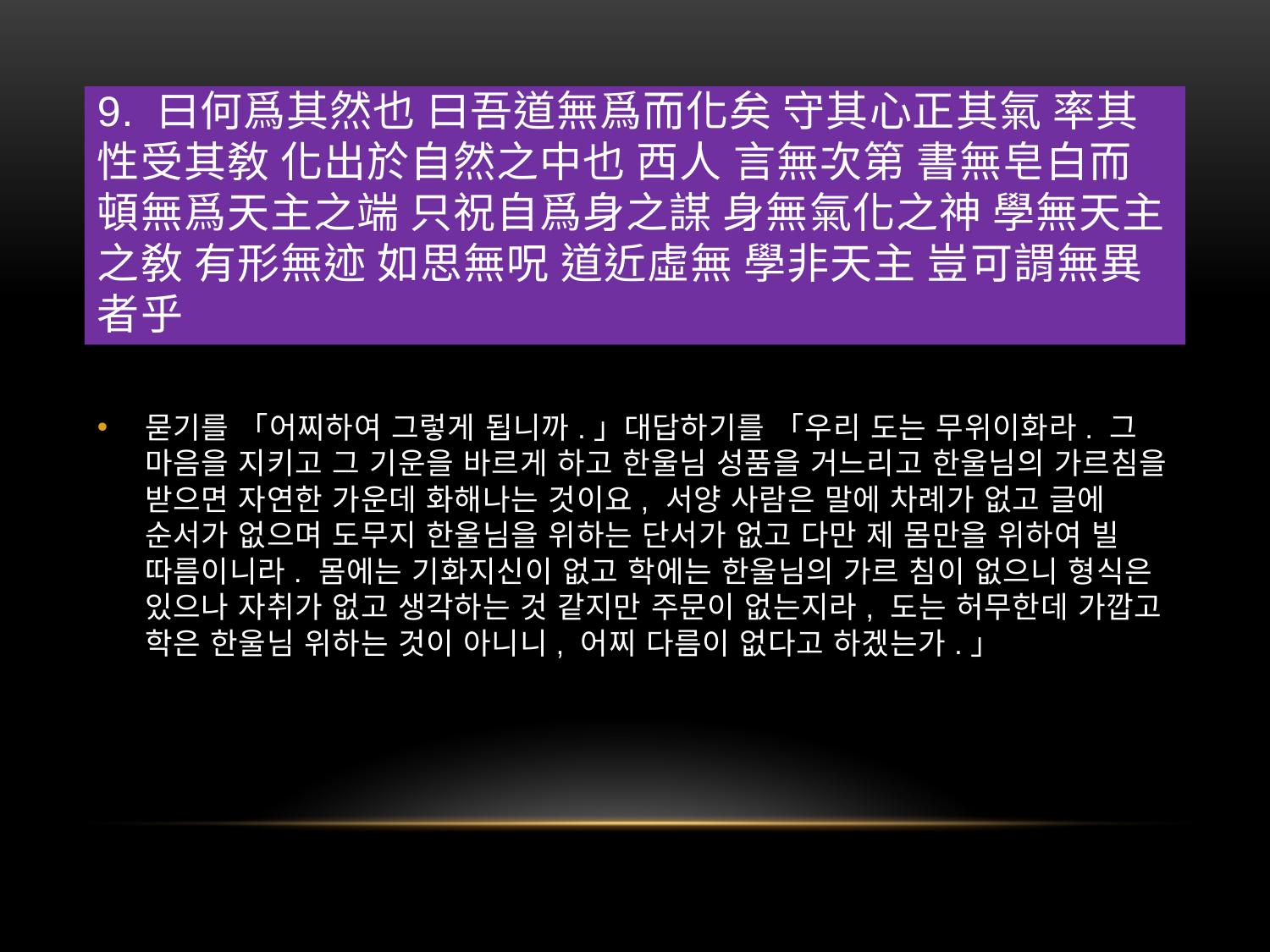

# 9. 曰何爲其然也 曰吾道無爲而化矣 守其心正其氣 率其性受其敎 化出於自然之中也 西人 言無次第 書無皂白而 頓無爲天主之端 只祝自爲身之謀 身無氣化之神 學無天主之敎 有形無迹 如思無呪 道近虛無 學非天主 豈可謂無異者乎
묻기를 「어찌하여 그렇게 됩니까.」대답하기를 「우리 도는 무위이화라. 그 마음을 지키고 그 기운을 바르게 하고 한울님 성품을 거느리고 한울님의 가르침을 받으면 자연한 가운데 화해나는 것이요, 서양 사람은 말에 차례가 없고 글에 순서가 없으며 도무지 한울님을 위하는 단서가 없고 다만 제 몸만을 위하여 빌 따름이니라. 몸에는 기화지신이 없고 학에는 한울님의 가르 침이 없으니 형식은 있으나 자취가 없고 생각하는 것 같지만 주문이 없는지라, 도는 허무한데 가깝고 학은 한울님 위하는 것이 아니니, 어찌 다름이 없다고 하겠는가.」